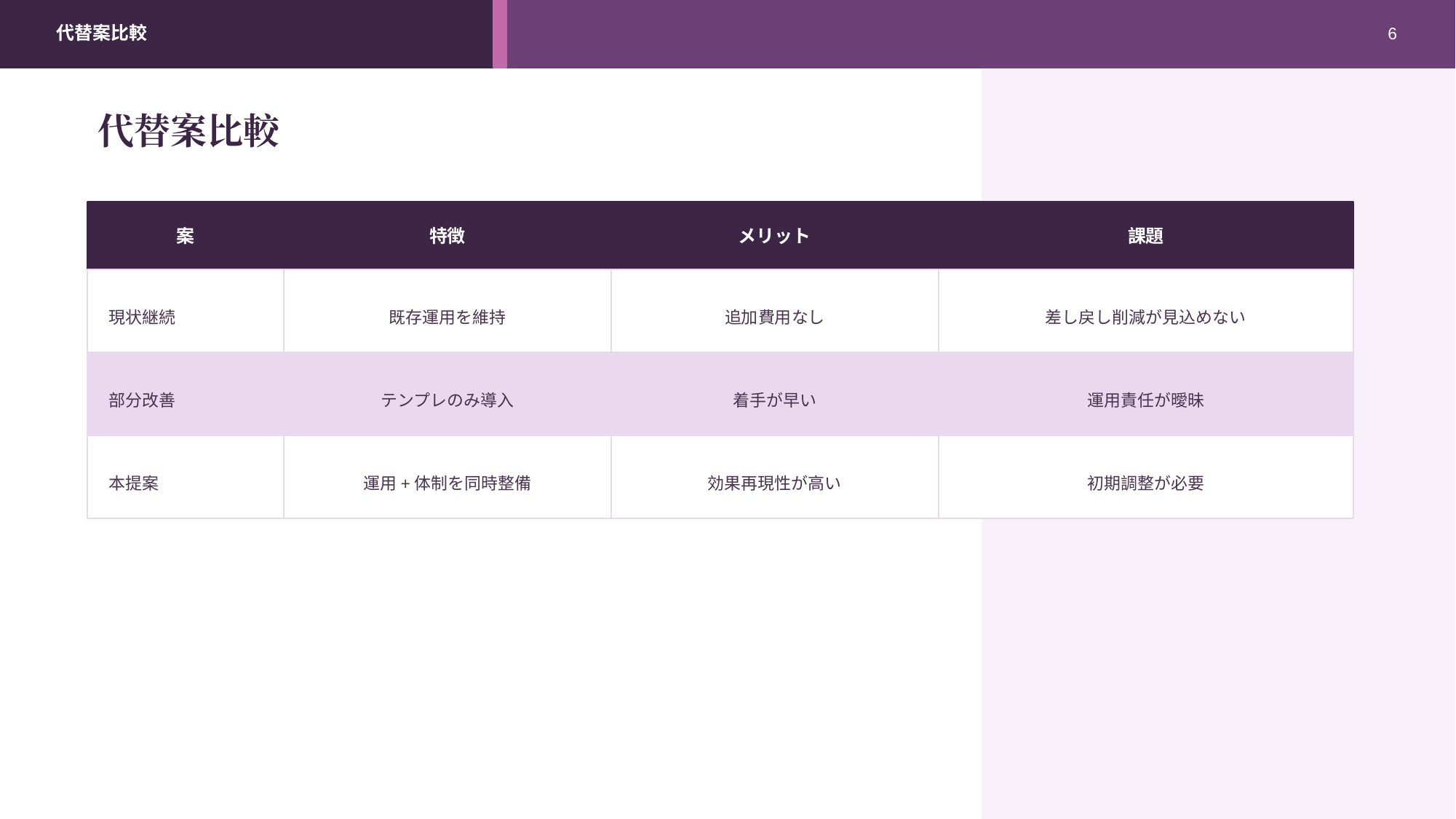

代替案比較
6

代替案比較

案
特徴
メリット
課題

現状継続
既存運用を維持
追加費用なし
差し戻し削減が見込めない

部分改善
テンプレのみ導入
着手が早い
運用責任が曖昧

本提案
運用+体制を同時整備
効果再現性が高い
初期調整が必要